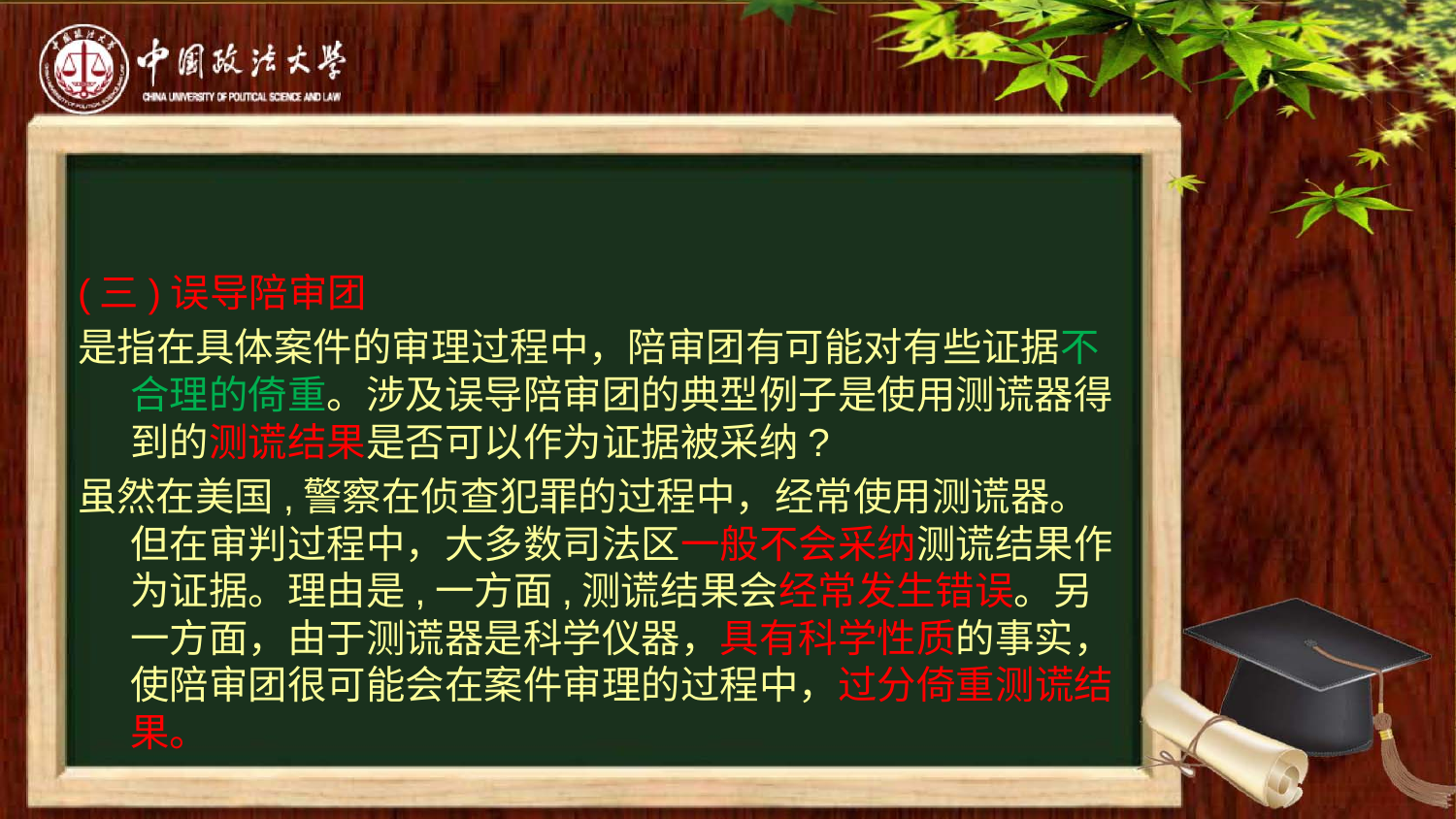

#
(三)误导陪审团
是指在具体案件的审理过程中，陪审团有可能对有些证据不合理的倚重。涉及误导陪审团的典型例子是使用测谎器得到的测谎结果是否可以作为证据被采纳?
虽然在美国,警察在侦查犯罪的过程中，经常使用测谎器。但在审判过程中，大多数司法区一般不会采纳测谎结果作为证据。理由是,一方面,测谎结果会经常发生错误。另一方面，由于测谎器是科学仪器，具有科学性质的事实，使陪审团很可能会在案件审理的过程中，过分倚重测谎结果。